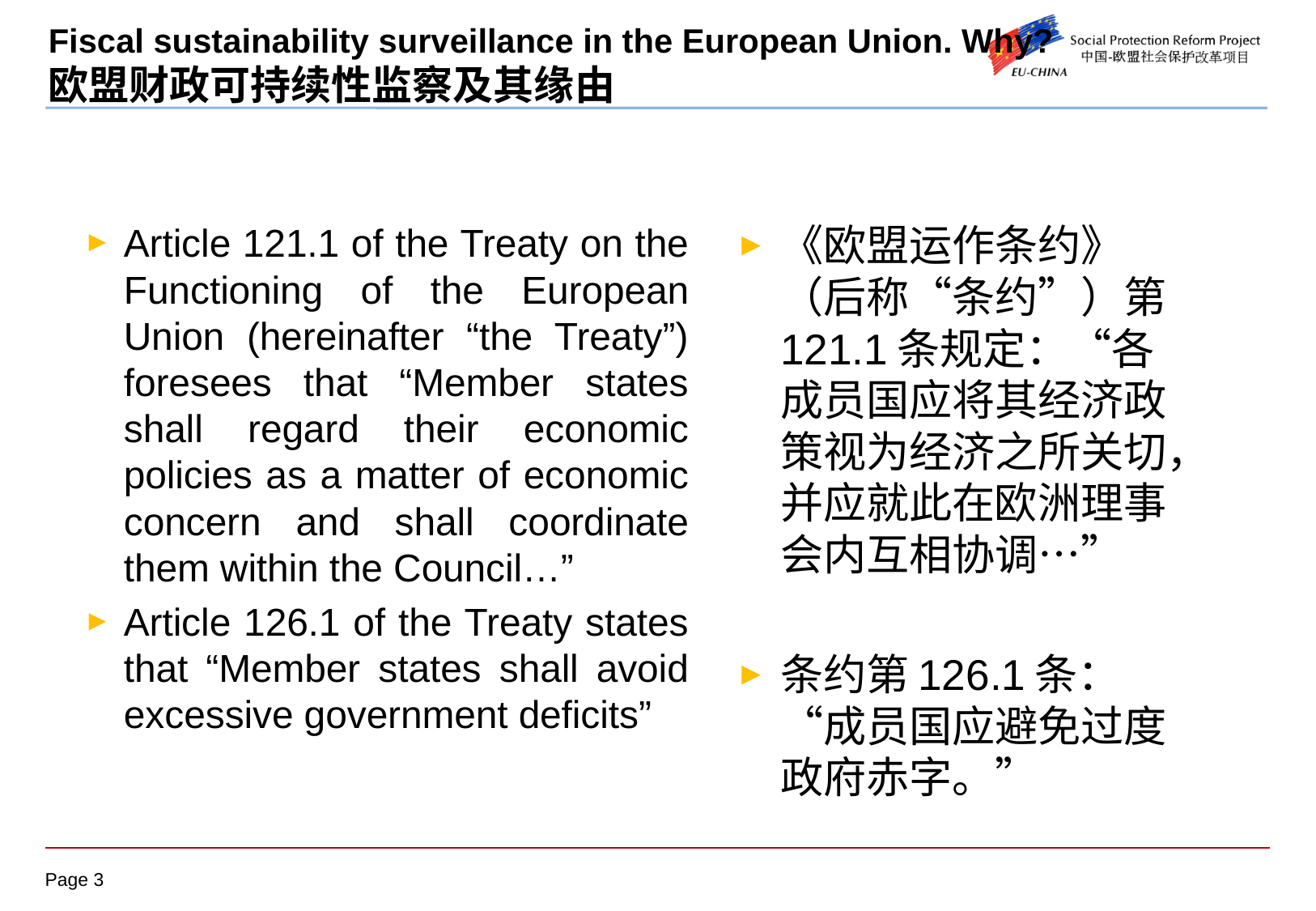

# Fiscal sustainability surveillance in the European Union. Why? 欧盟财政可持续性监察及其缘由
Article 121.1 of the Treaty on the Functioning of the European Union (hereinafter “the Treaty”) foresees that “Member states shall regard their economic policies as a matter of economic concern and shall coordinate them within the Council…”
Article 126.1 of the Treaty states that “Member states shall avoid excessive government deficits”
《欧盟运作条约》（后称“条约”）第121.1条规定：“各成员国应将其经济政策视为经济之所关切，并应就此在欧洲理事会内互相协调…”

条约第126.1条：“成员国应避免过度政府赤字。”